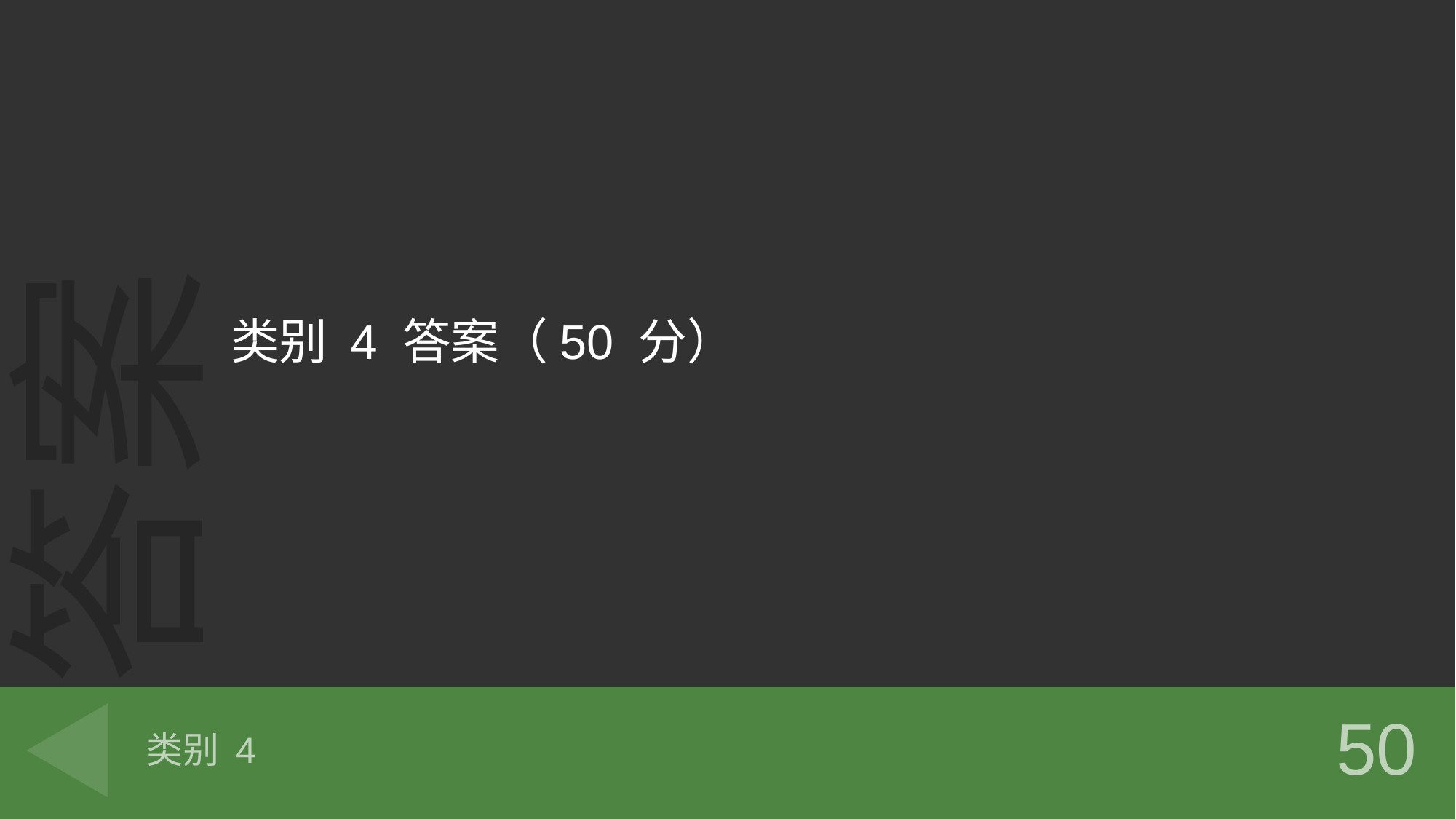

类别 4 答案（50 分）
# 类别 4
50